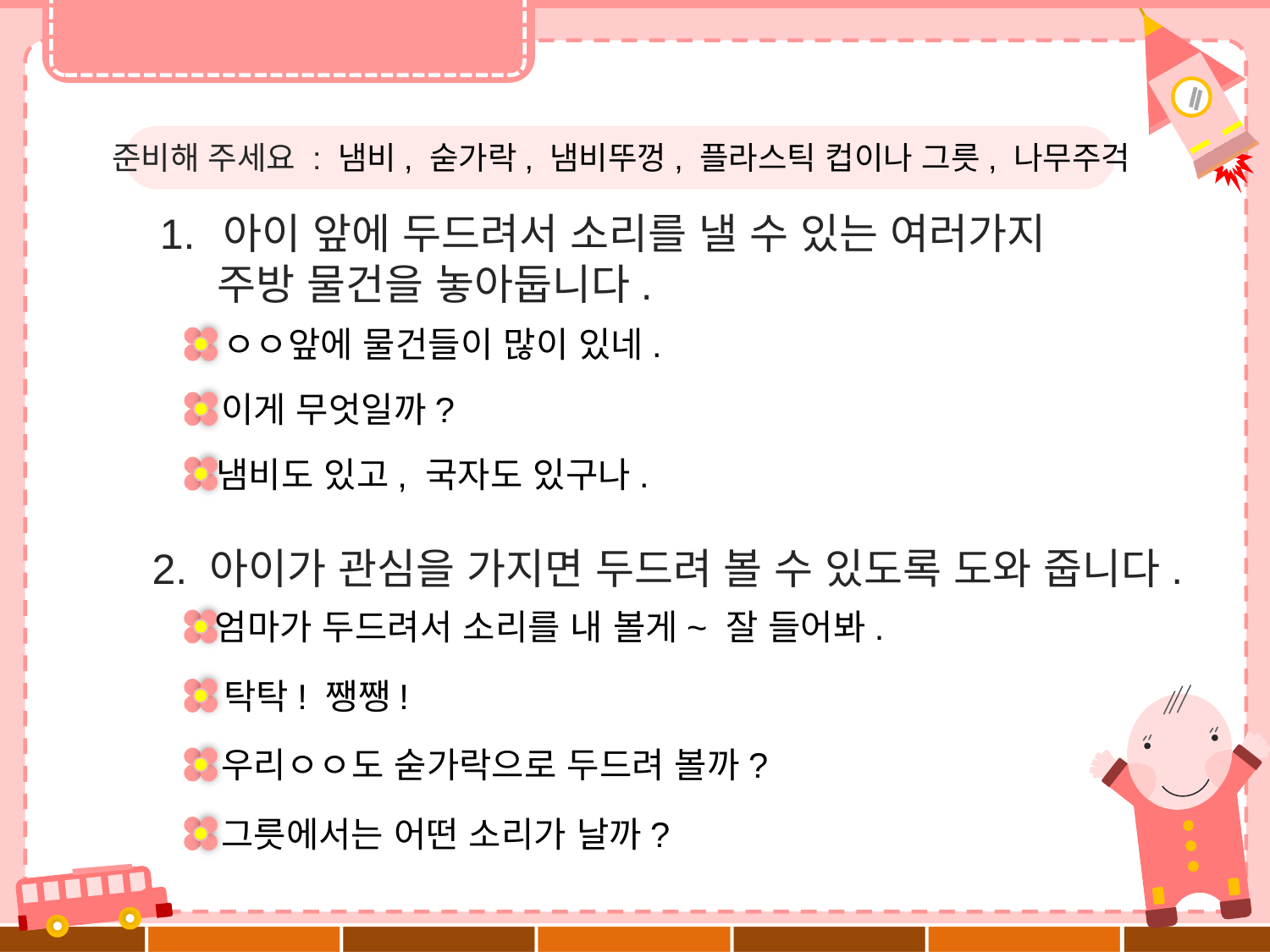

준비해 주세요 : 냄비, 숟가락, 냄비뚜껑, 플라스틱 컵이나 그릇, 나무주걱
아이 앞에 두드려서 소리를 낼 수 있는 여러가지
    주방 물건을 놓아둡니다.
ㅇㅇ앞에 물건들이 많이 있네.

이게 무엇일까?

냄비도 있고, 국자도 있구나.

2. 아이가 관심을 가지면 두드려 볼 수 있도록 도와 줍니다.
엄마가 두드려서 소리를 내 볼게~ 잘 들어봐.

탁탁! 쨍쨍!

우리ㅇㅇ도 숟가락으로 두드려 볼까?

그릇에서는 어떤 소리가 날까?